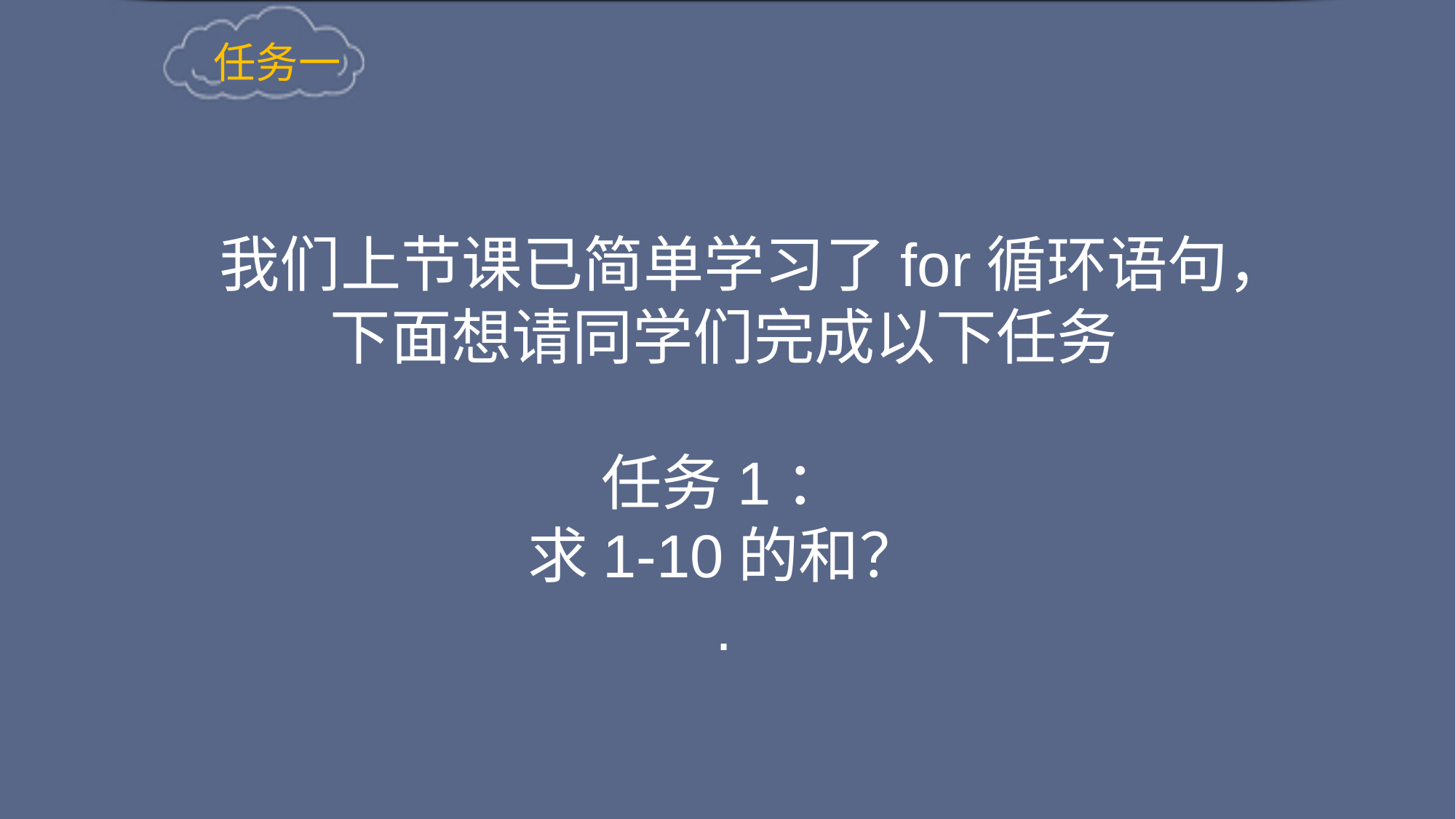

任务一

我们上节课已简单学习了for循环语句，下面想请同学们完成以下任务

任务1：
求1-10的和？
.